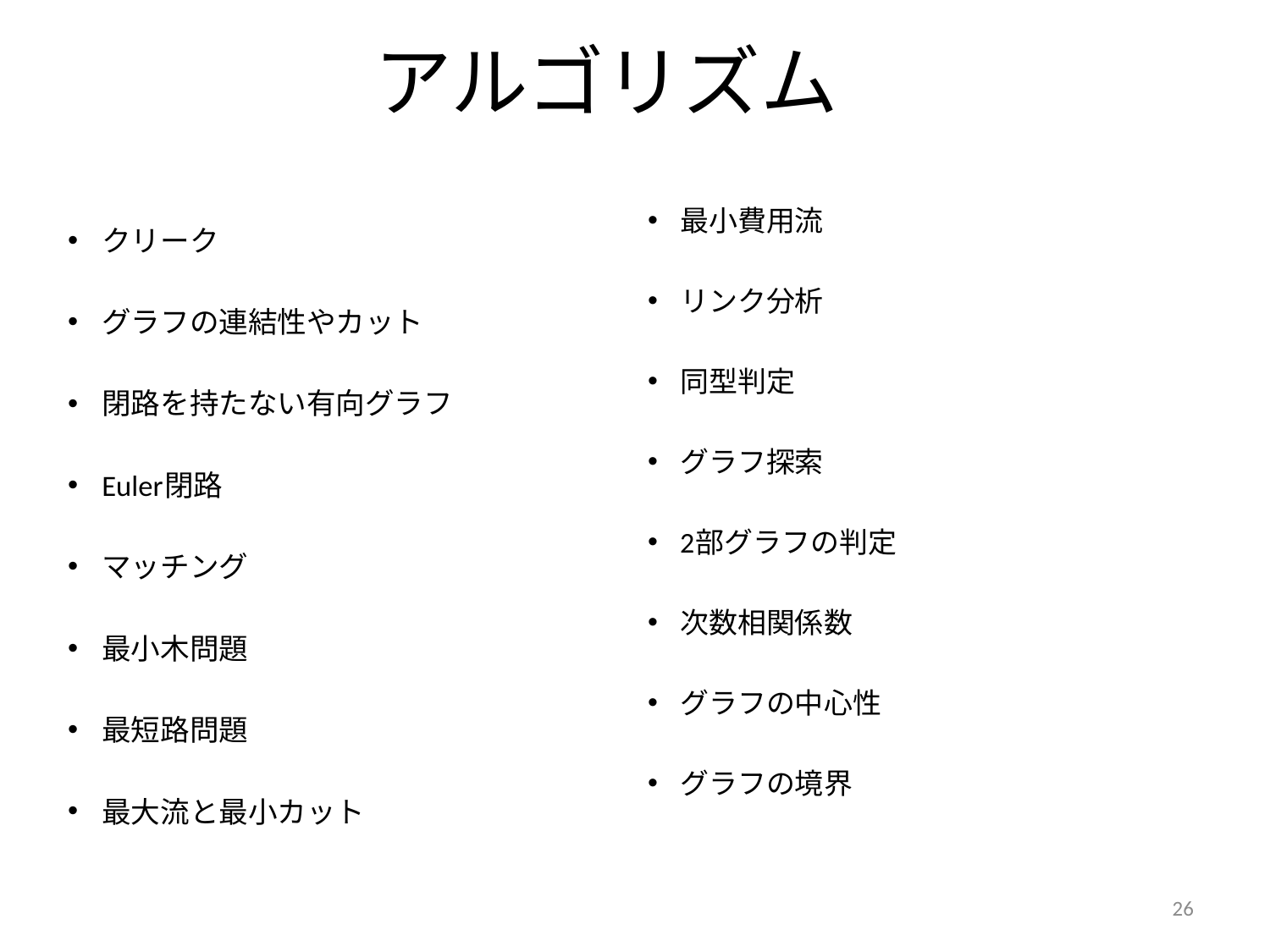

# アルゴリズム
最小費用流

リンク分析

同型判定

グラフ探索

2部グラフの判定

次数相関係数

グラフの中心性

グラフの境界

クリーク

グラフの連結性やカット

閉路を持たない有向グラフ

Euler閉路

マッチング

最小木問題

最短路問題

最大流と最小カット

26